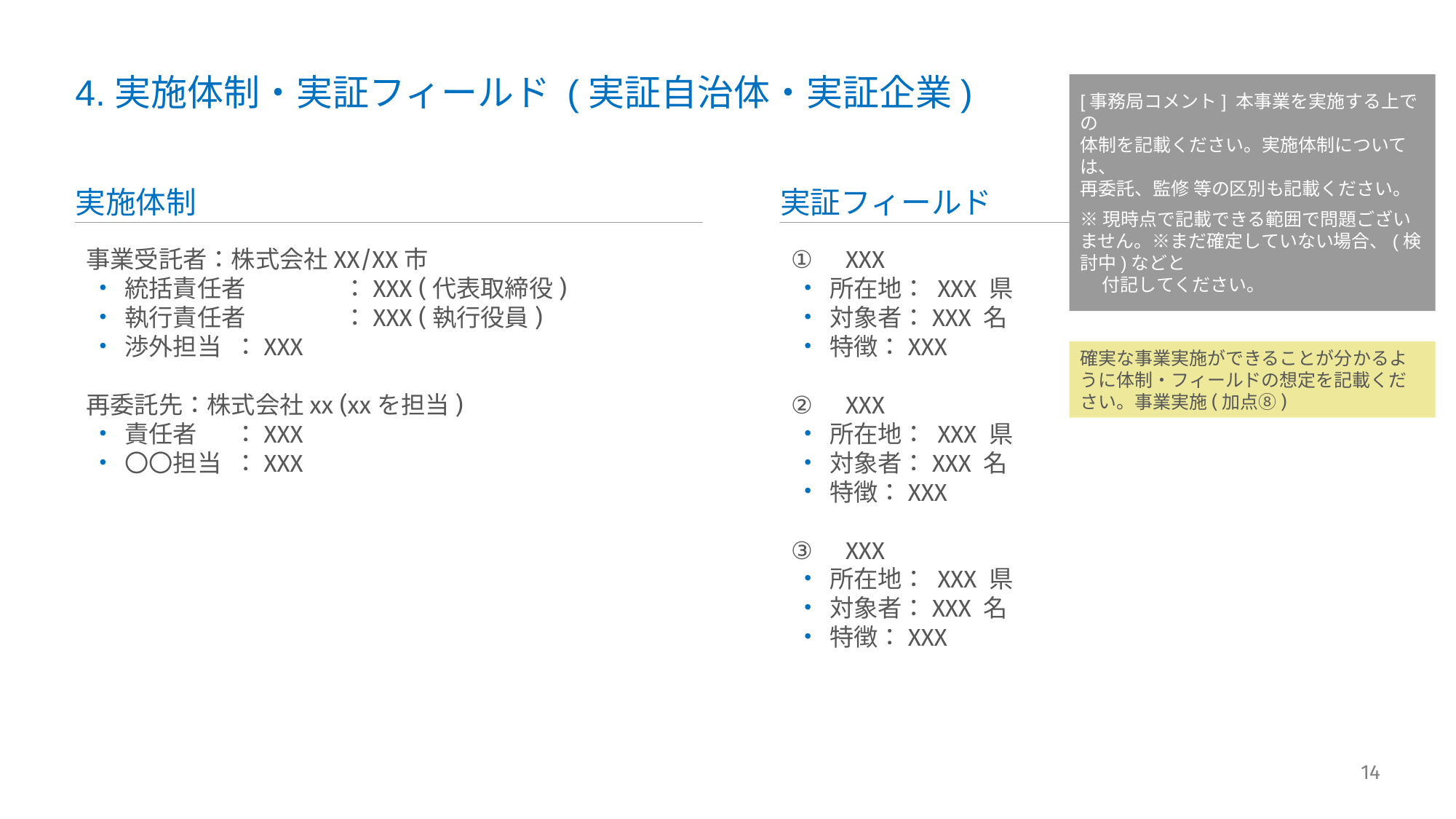

# 4.実施体制・実証フィールド (実証自治体・実証企業)
[事務局コメント] 本事業を実施する上での
体制を記載ください。実施体制については、
再委託、監修 等の区別も記載ください。
※現時点で記載できる範囲で問題ございません。※まだ確定していない場合、(検討中)などと
　 付記してください。
実施体制
実証フィールド
事業受託者：株式会社XX/XX市
統括責任者	：XXX (代表取締役)
執行責任者	：XXX (執行役員)
渉外担当	：XXX

再委託先：株式会社xx (xxを担当)
責任者	：XXX
〇〇担当	：XXX

XXX
所在地： XXX 県
対象者：XXX 名
特徴：XXX

XXX
所在地： XXX 県
対象者：XXX 名
特徴：XXX

XXX
所在地： XXX 県
対象者：XXX 名
特徴：XXX
確実な事業実施ができることが分かるように体制・フィールドの想定を記載ください。事業実施(加点⑧)